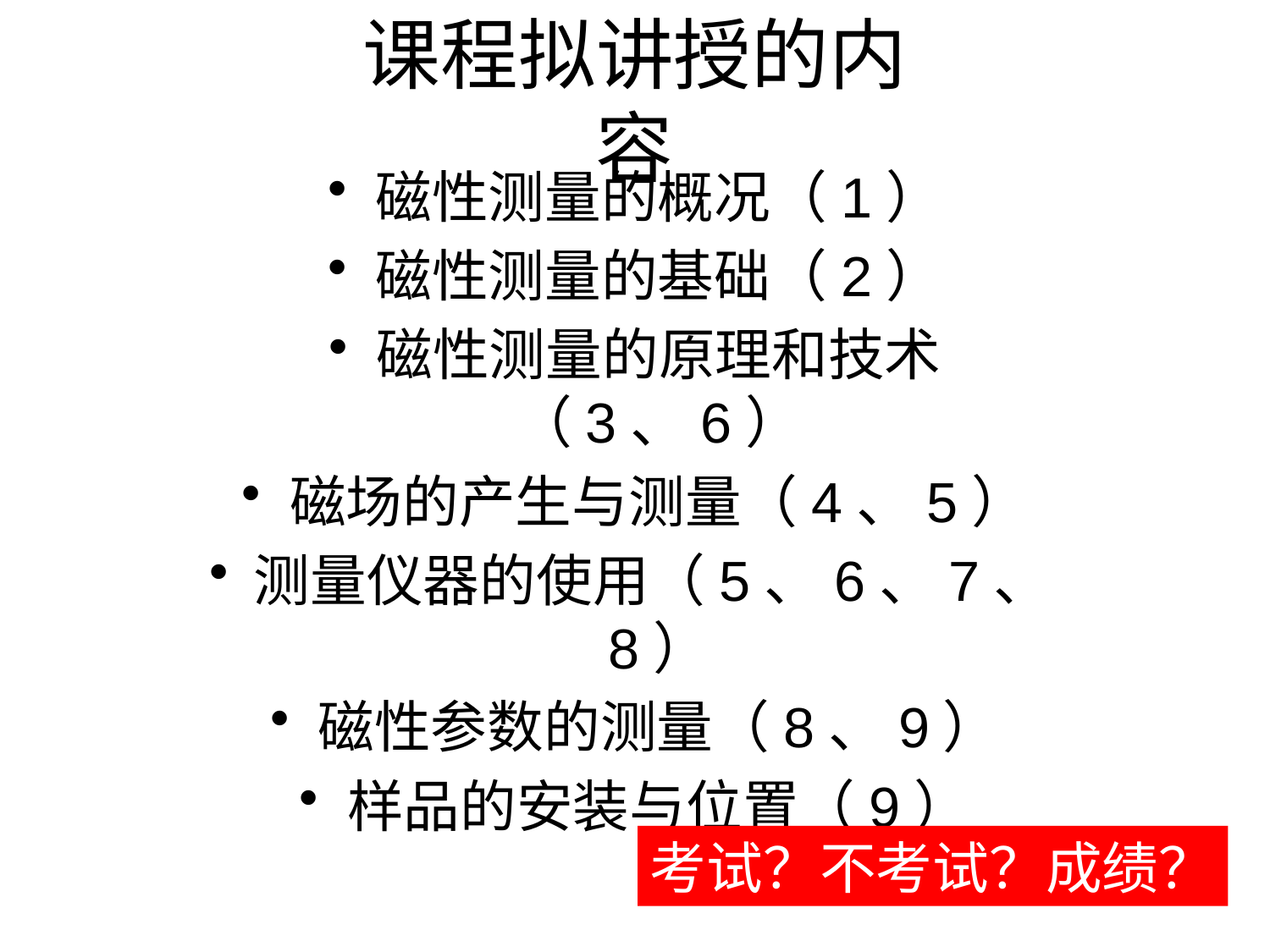

# 课程拟讲授的内容
磁性测量的概况（1）
磁性测量的基础（2）
磁性测量的原理和技术（3、6）
磁场的产生与测量（4、5）
测量仪器的使用（5、6、7、8）
磁性参数的测量（8、9）
样品的安装与位置（9）
考试？不考试？成绩？